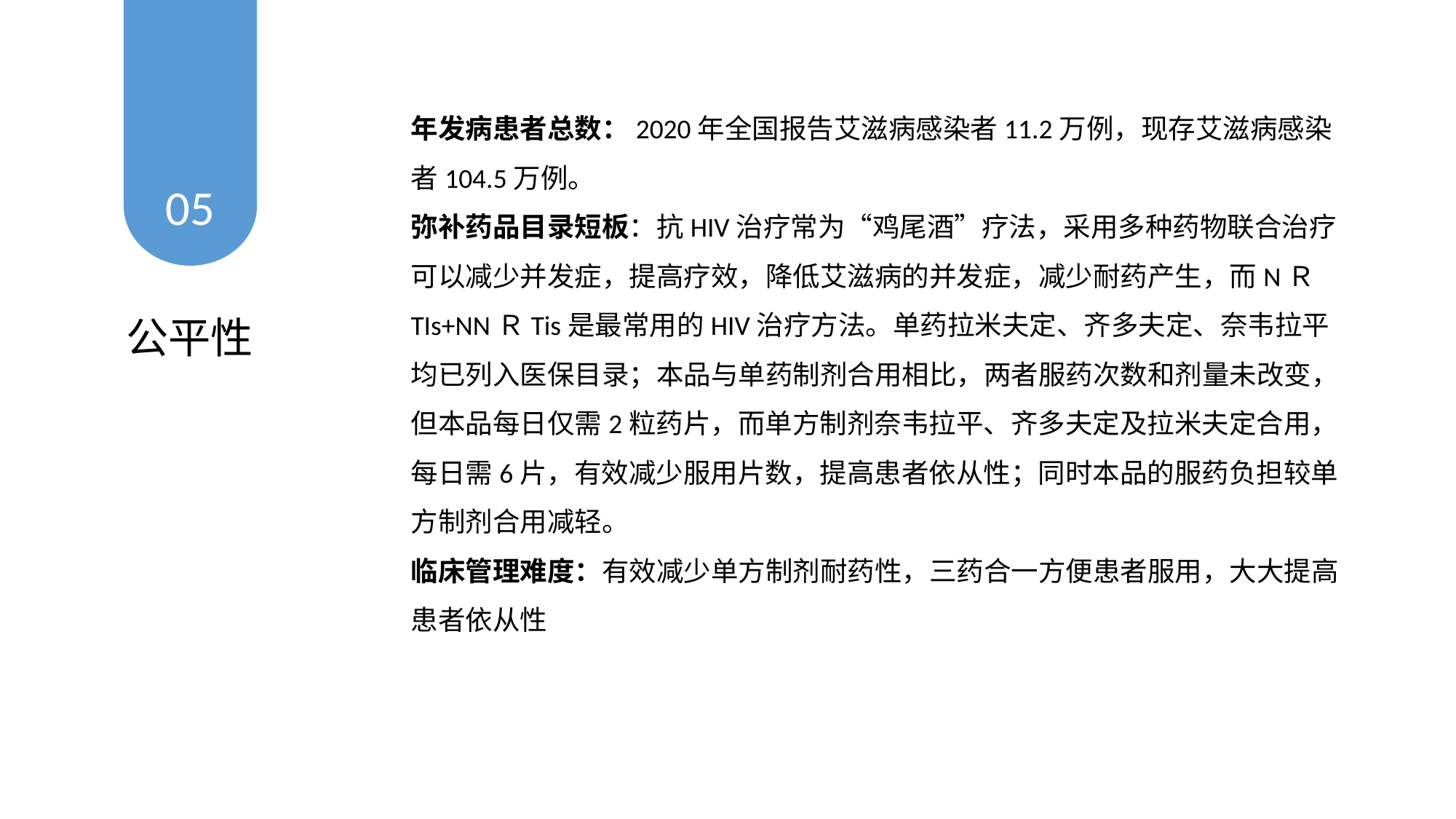

年发病患者总数：2020年全国报告艾滋病感染者11.2万例，现存艾滋病感染者104.5万例。
弥补药品目录短板：抗HIV治疗常为“鸡尾酒”疗法，采用多种药物联合治疗可以减少并发症，提高疗效，降低艾滋病的并发症，减少耐药产生，而NＲTIs+NNＲTis是最常用的HIV治疗方法。单药拉米夫定、齐多夫定、奈韦拉平均已列入医保目录；本品与单药制剂合用相比，两者服药次数和剂量未改变，但本品每日仅需2粒药片，而单方制剂奈韦拉平、齐多夫定及拉米夫定合用，每日需6片，有效减少服用片数，提高患者依从性；同时本品的服药负担较单方制剂合用减轻。
临床管理难度：有效减少单方制剂耐药性，三药合一方便患者服用，大大提高患者依从性
05
公平性